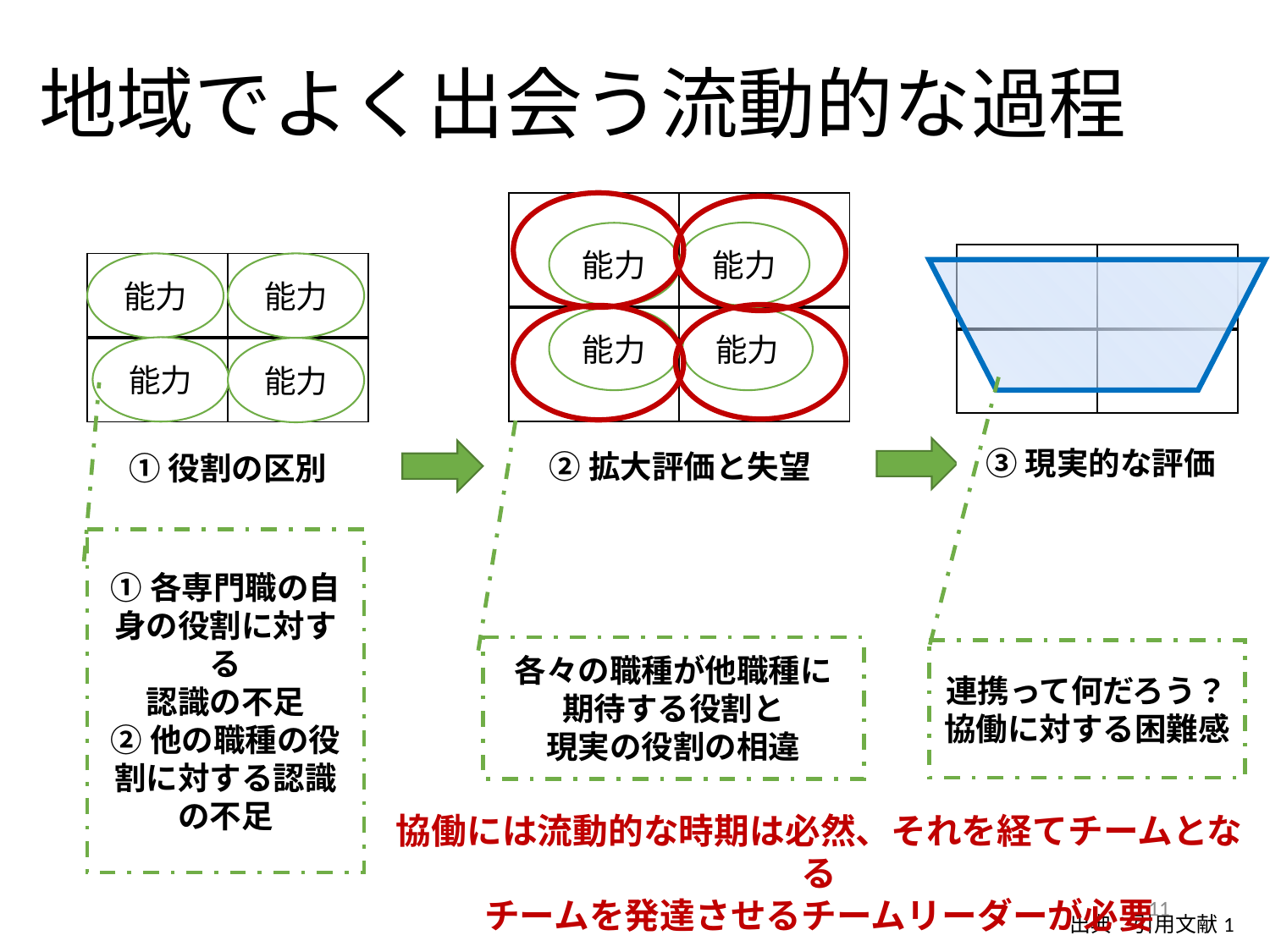

# 地域でよく出会う流動的な過程
|  |  |
| --- | --- |
|  |  |

能力
能力
|  |  |
| --- | --- |
|  |  |
|  |  |
| --- | --- |
|  |  |
能力
能力

能力
能力
能力
能力
③現実的な評価

②拡大評価と失望
①役割の区別

①各専門職の自身の役割に対する
認識の不足
②他の職種の役割に対する認識の不足
各々の職種が他職種に
期待する役割と
現実の役割の相違
連携って何だろう？
協働に対する困難感

協働には流動的な時期は必然、それを経てチームとなる
チームを発達させるチームリーダーが必要
11
出典：引用文献1